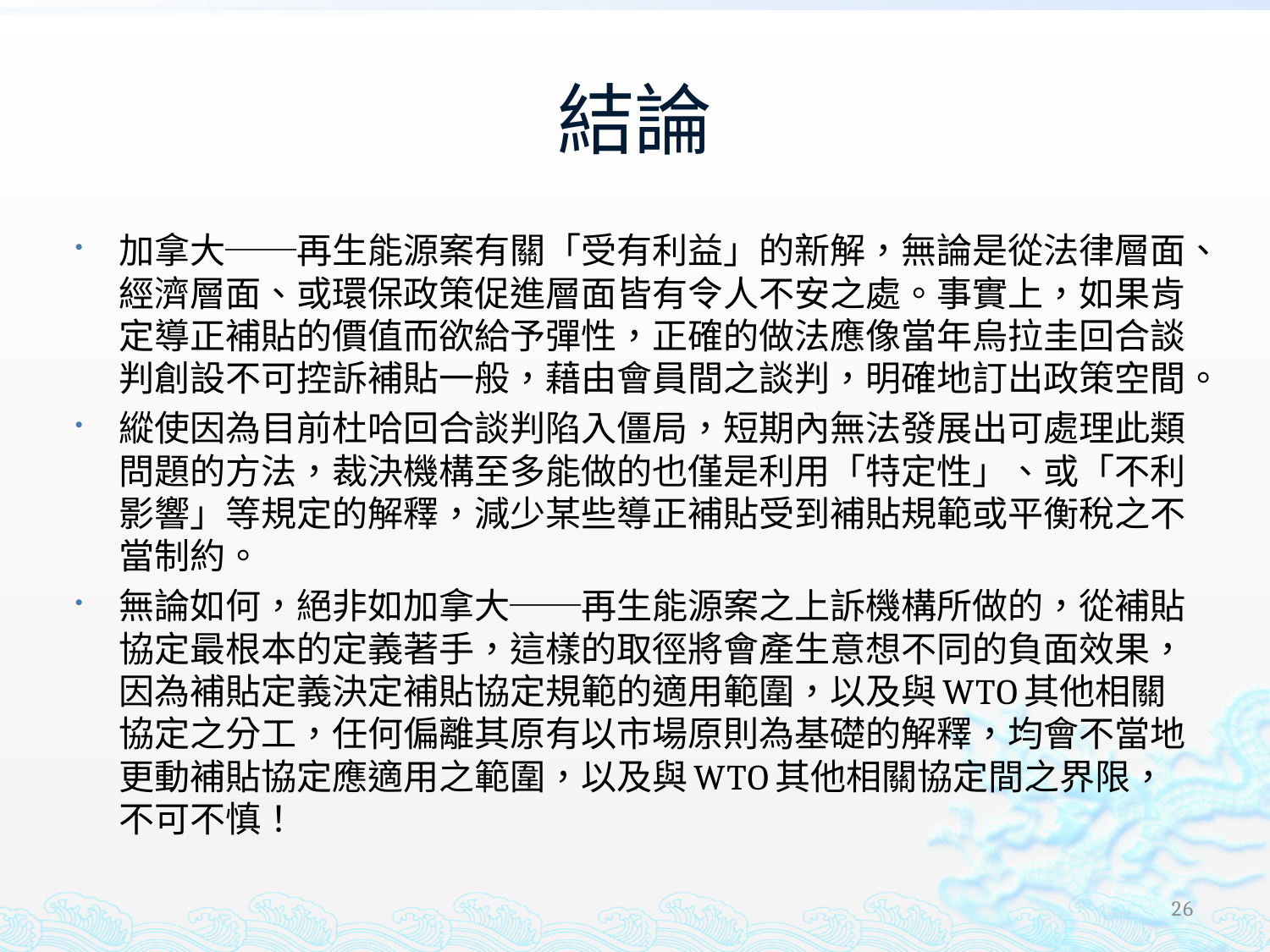

# 結論
加拿大──再生能源案有關「受有利益」的新解，無論是從法律層面、經濟層面、或環保政策促進層面皆有令人不安之處。事實上，如果肯定導正補貼的價值而欲給予彈性，正確的做法應像當年烏拉圭回合談判創設不可控訴補貼一般，藉由會員間之談判，明確地訂出政策空間。
縱使因為目前杜哈回合談判陷入僵局，短期內無法發展出可處理此類問題的方法，裁決機構至多能做的也僅是利用「特定性」、或「不利影響」等規定的解釋，減少某些導正補貼受到補貼規範或平衡稅之不當制約。
無論如何，絕非如加拿大──再生能源案之上訴機構所做的，從補貼協定最根本的定義著手，這樣的取徑將會產生意想不同的負面效果，因為補貼定義決定補貼協定規範的適用範圍，以及與WTO其他相關協定之分工，任何偏離其原有以市場原則為基礎的解釋，均會不當地更動補貼協定應適用之範圍，以及與WTO其他相關協定間之界限，不可不慎！
26